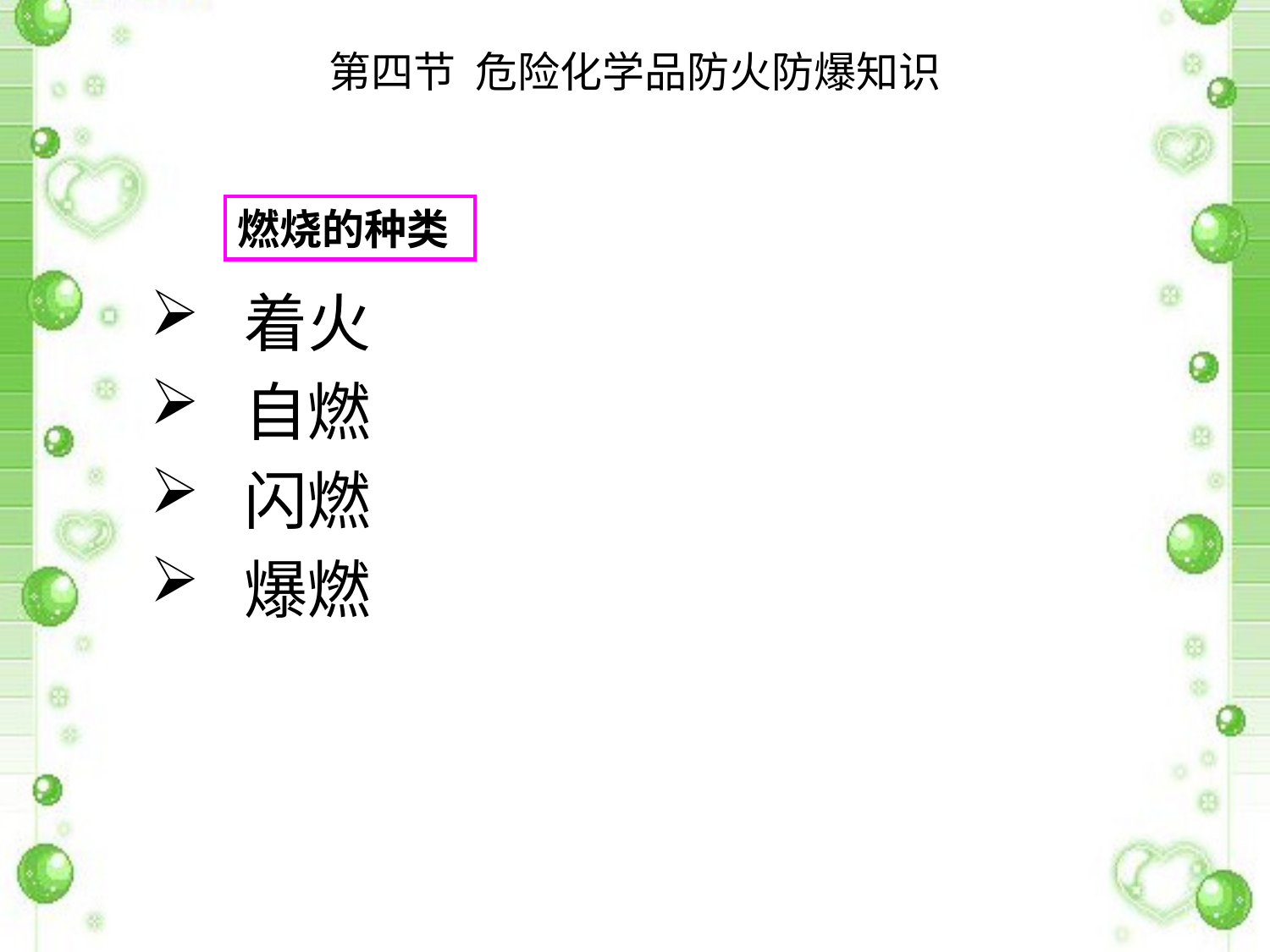

第四节  危险化学品防火防爆知识
燃烧的种类
  着火
  自燃
  闪燃
  爆燃